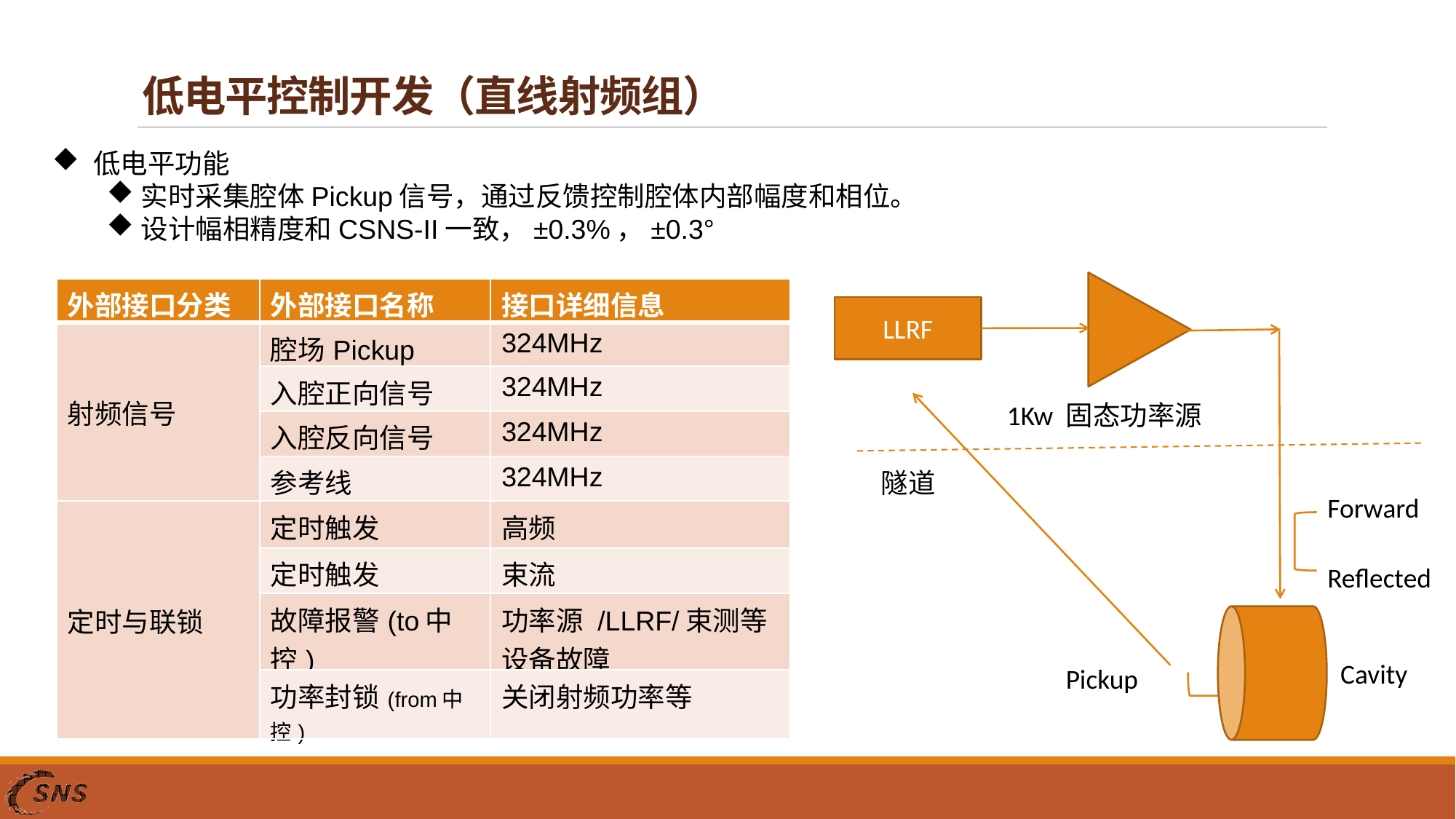

# 低电平控制开发（直线射频组）
低电平功能
实时采集腔体Pickup信号，通过反馈控制腔体内部幅度和相位。
设计幅相精度和CSNS-II一致，±0.3%，±0.3°

| 外部接口分类 | 外部接口名称 | 接口详细信息 |
| --- | --- | --- |
| 射频信号 | 腔场Pickup | 324MHz |
|  | 入腔正向信号 | 324MHz |
|  | 入腔反向信号 | 324MHz |
|  | 参考线 | 324MHz |
| 定时与联锁 | 定时触发 | 高频 |
|  | 定时触发 | 束流 |
|  | 故障报警(to中控) | 功率源 /LLRF/束测等 设备故障 |
|  | 功率封锁(from中控) | 关闭射频功率等 |
LLRF
1Kw 固态功率源
隧道
Forward

Reflected

Cavity
Pickup